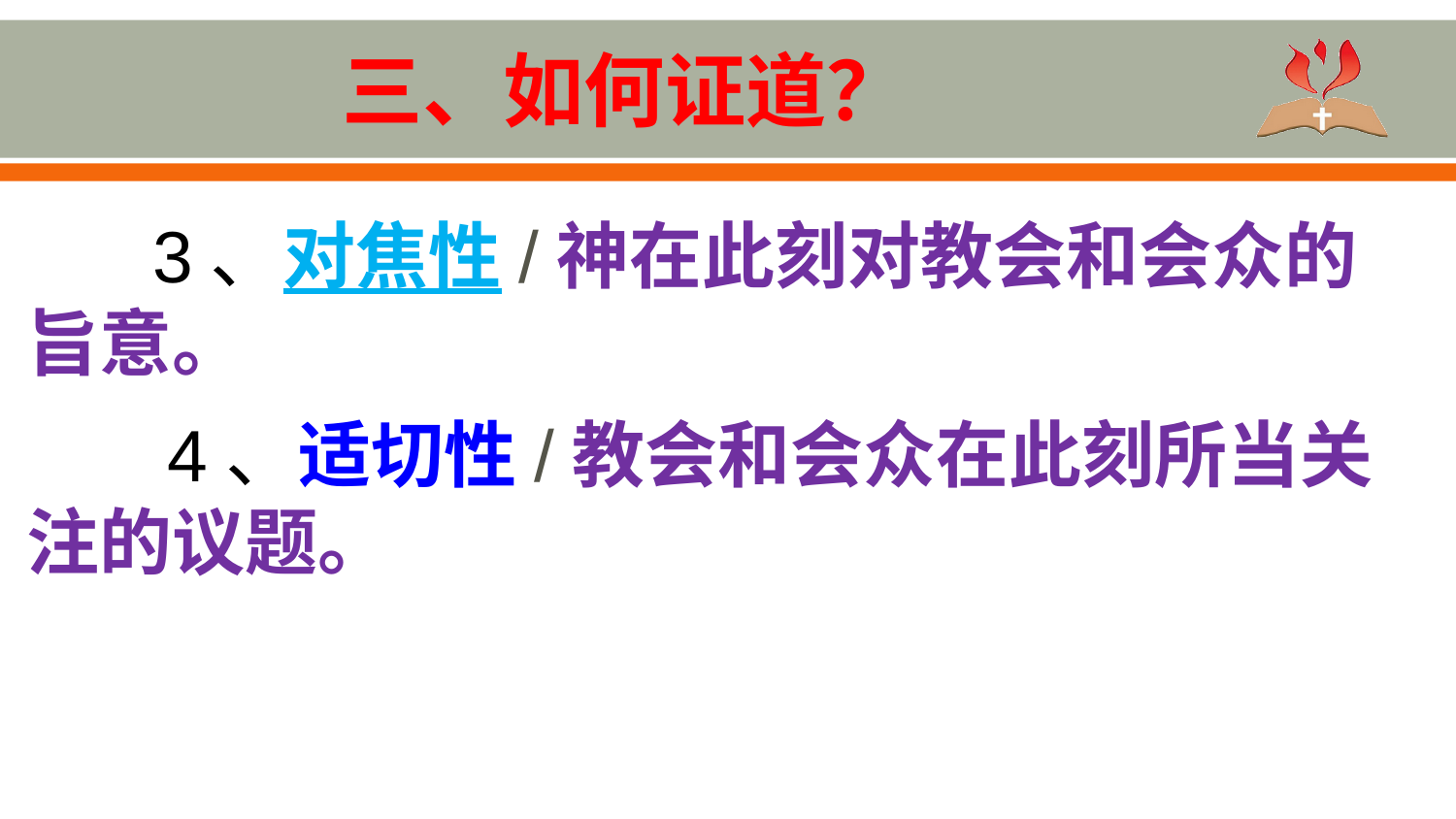

# 三、如何证道？
       3、对焦性/神在此刻对教会和会众的旨意。
       4、适切性/教会和会众在此刻所当关注的议题。

23